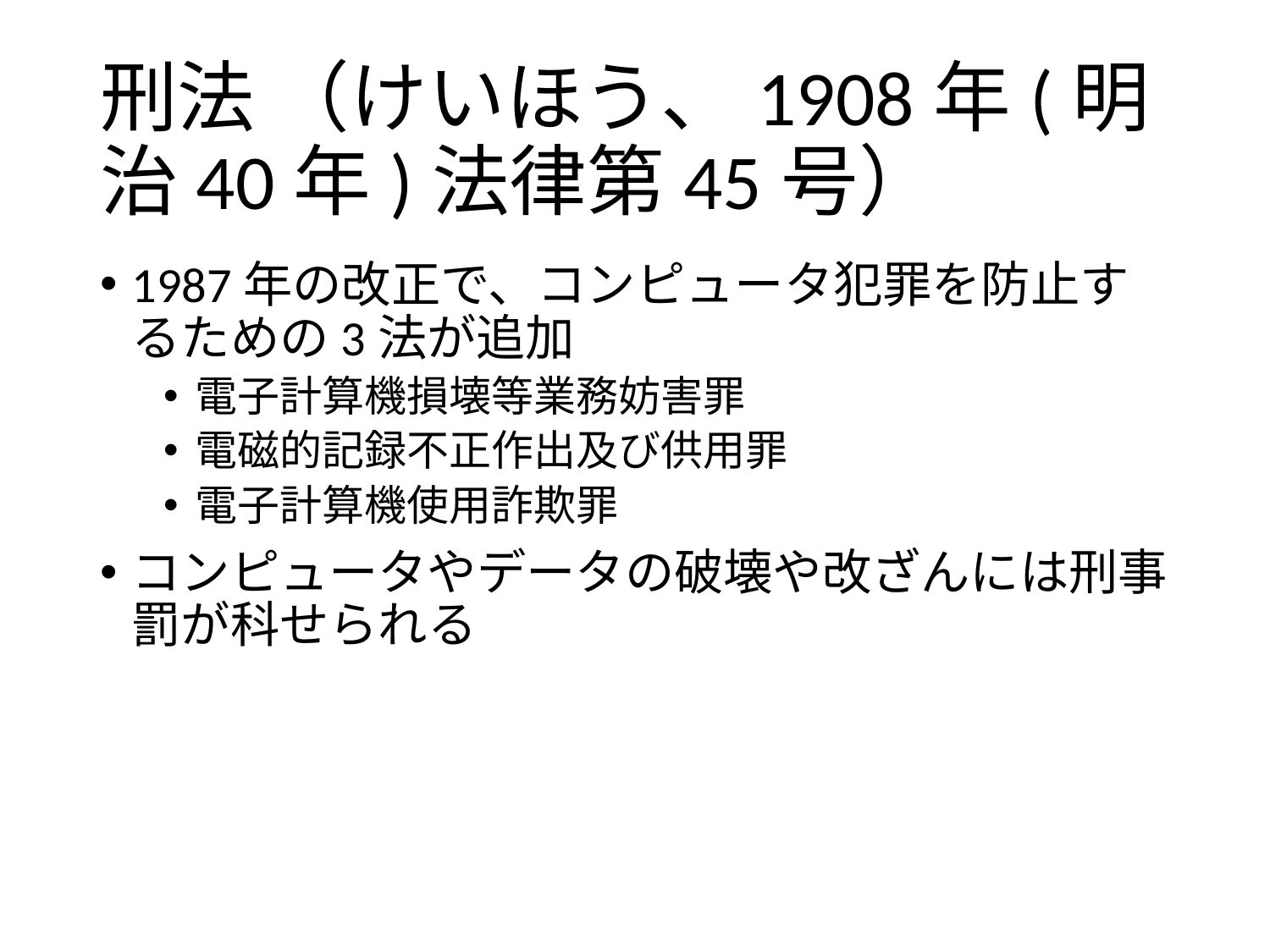

# 刑法 （けいほう、1908年(明治40年)法律第45号）
1987年の改正で、コンピュータ犯罪を防止するための3法が追加
電子計算機損壊等業務妨害罪
電磁的記録不正作出及び供用罪
電子計算機使用詐欺罪
コンピュータやデータの破壊や改ざんには刑事罰が科せられる